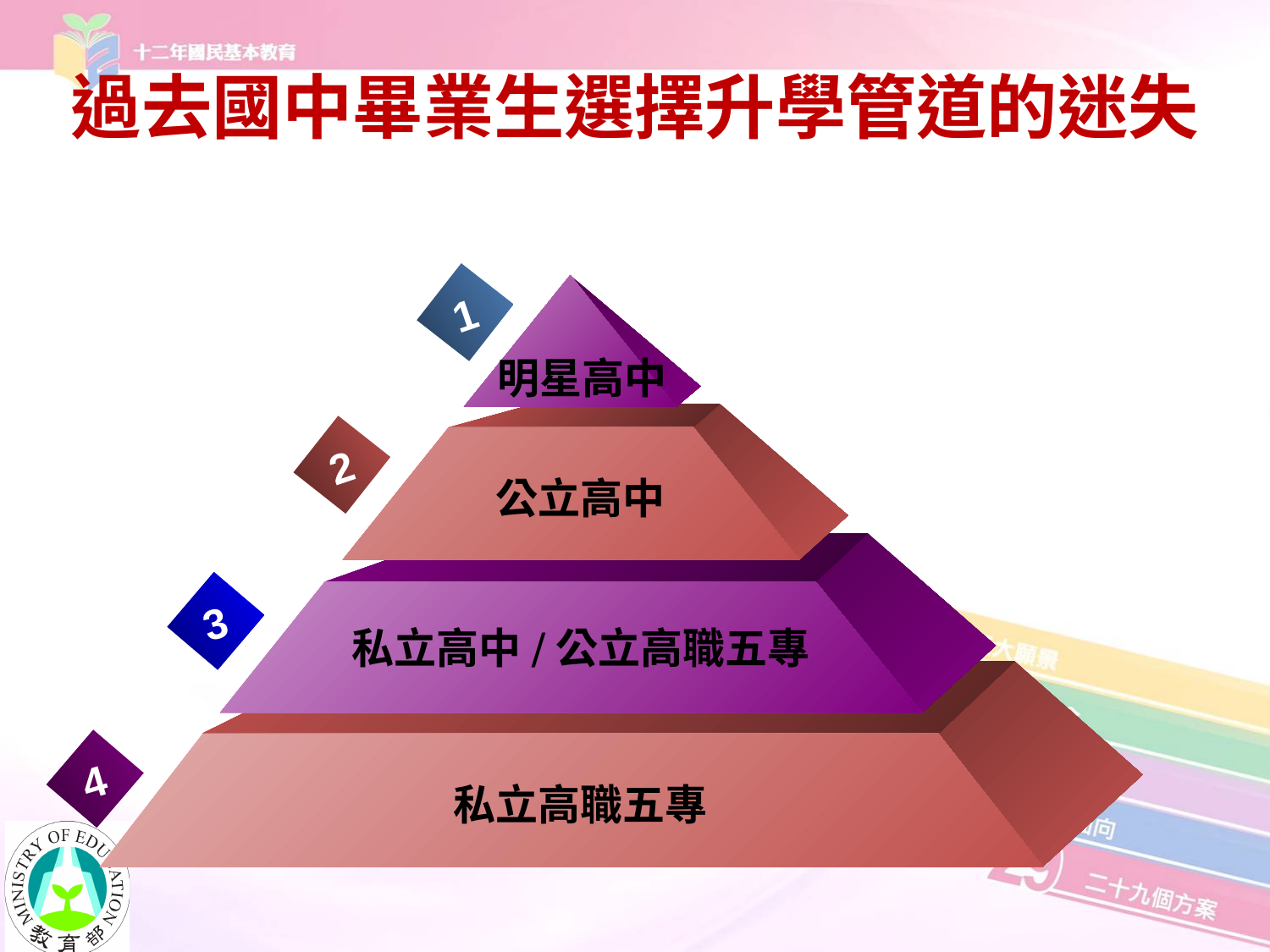

過去國中畢業生選擇升學管道的迷失

1
明星高中

2
公立高中

3
私立高中/公立高職五專

4
私立高職五專